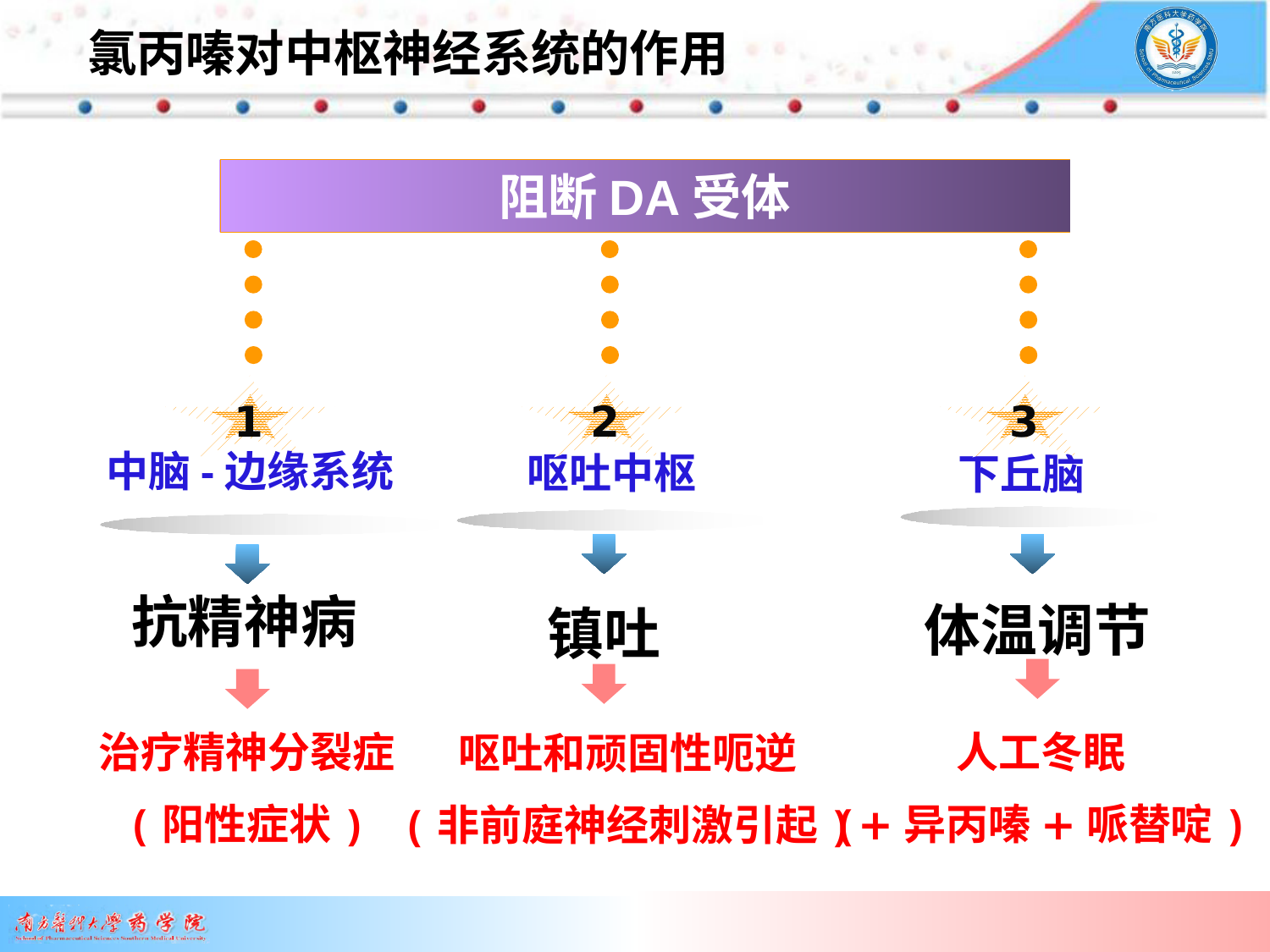

氯丙嗪对中枢神经系统的作用
阻断DA受体

1

2

3
呕吐中枢

下丘脑

中脑-边缘系统

体温调节
镇吐
抗精神病

治疗精神分裂症
(阳性症状)
人工冬眠
(+异丙嗪+哌替啶)
呕吐和顽固性呃逆
(非前庭神经刺激引起)